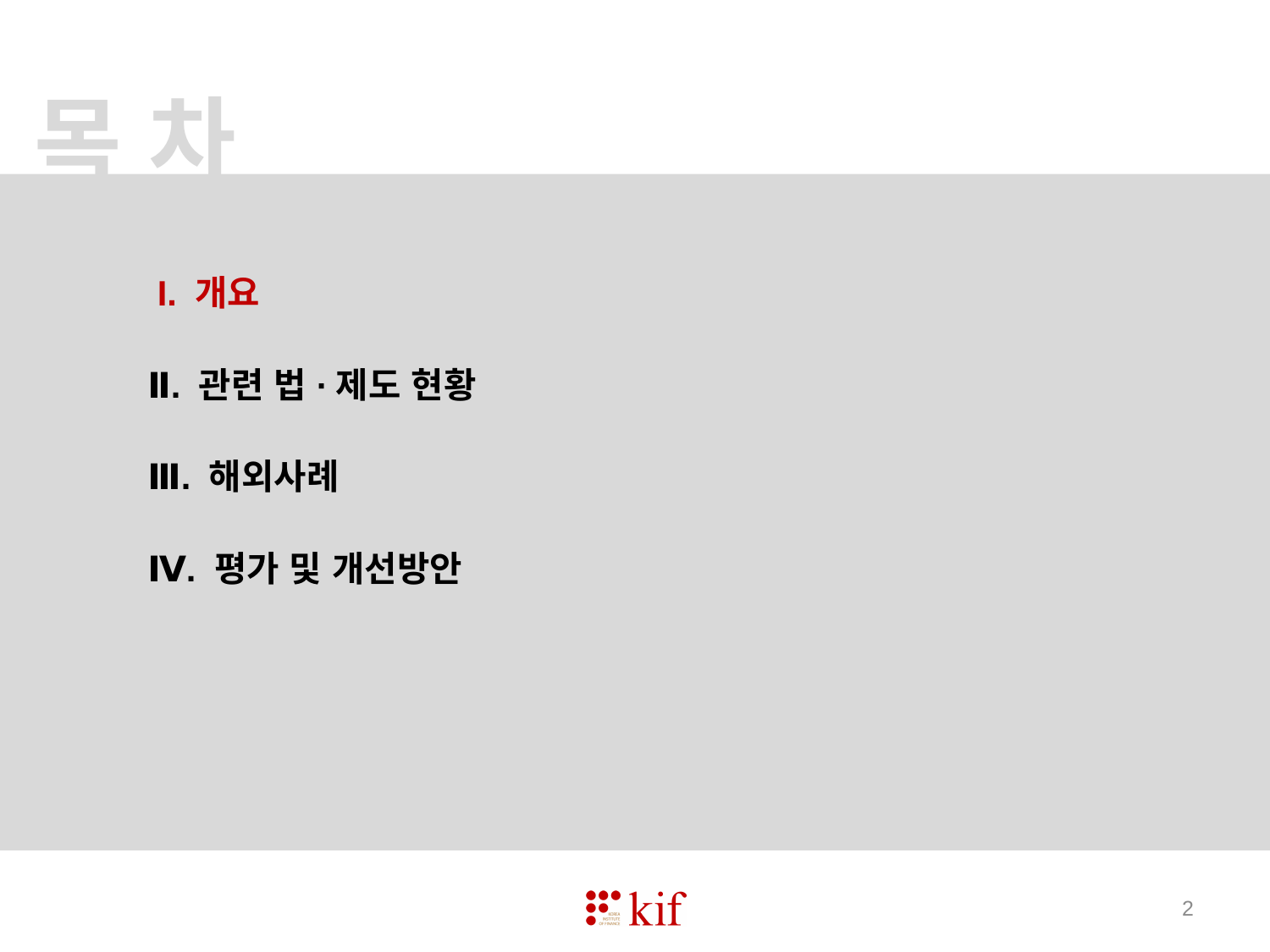

목 차

 I. 개요
Ⅱ. 관련 법 ∙ 제도 현황
Ⅲ. 해외사례
Ⅳ. 평가 및 개선방안
2